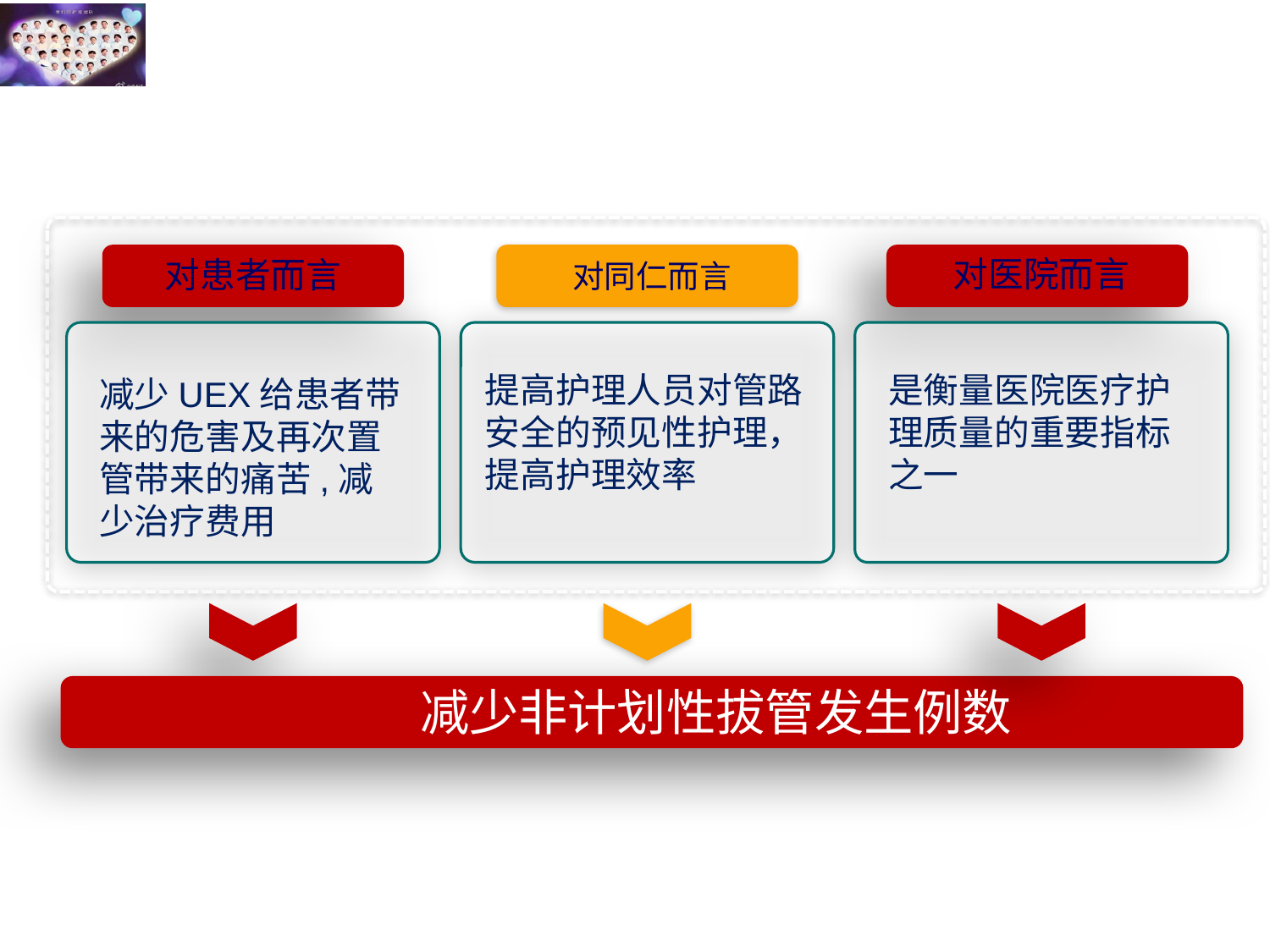

#

对患者而言

对医院而言
对同仁而言

减少UEX给患者带来的危害及再次置管带来的痛苦,减少治疗费用

提高护理人员对管路安全的预见性护理，
提高护理效率

是衡量医院医疗护理质量的重要指标之一

减少非计划性拔管发生例数